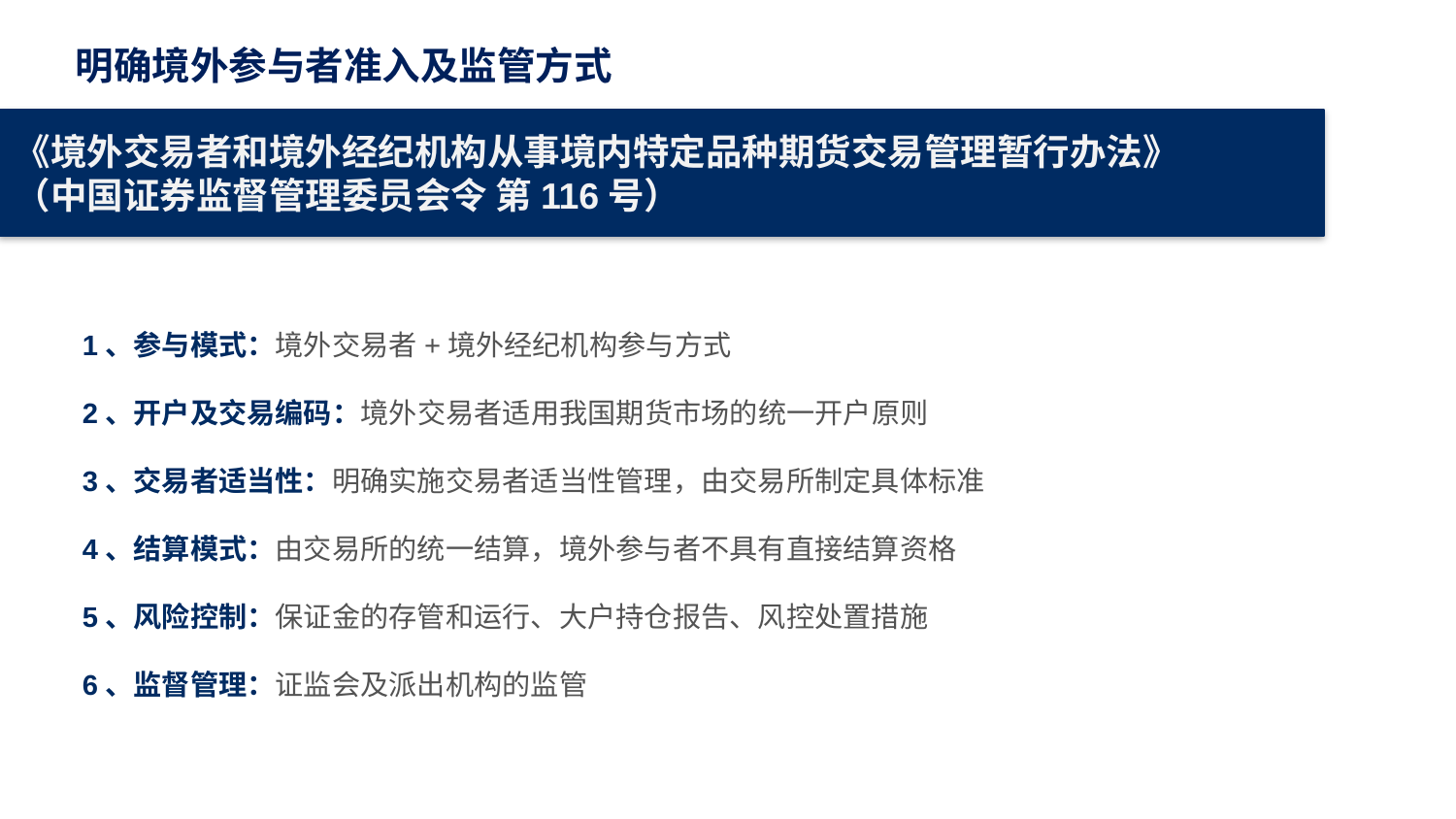

明确境外参与者准入及监管方式
《境外交易者和境外经纪机构从事境内特定品种期货交易管理暂行办法》
（中国证券监督管理委员会令 第116号）
1、参与模式：境外交易者+境外经纪机构参与方式
2、开户及交易编码：境外交易者适用我国期货市场的统一开户原则
3、交易者适当性：明确实施交易者适当性管理，由交易所制定具体标准
4、结算模式：由交易所的统一结算，境外参与者不具有直接结算资格
5、风险控制：保证金的存管和运行、大户持仓报告、风控处置措施
6、监督管理：证监会及派出机构的监管